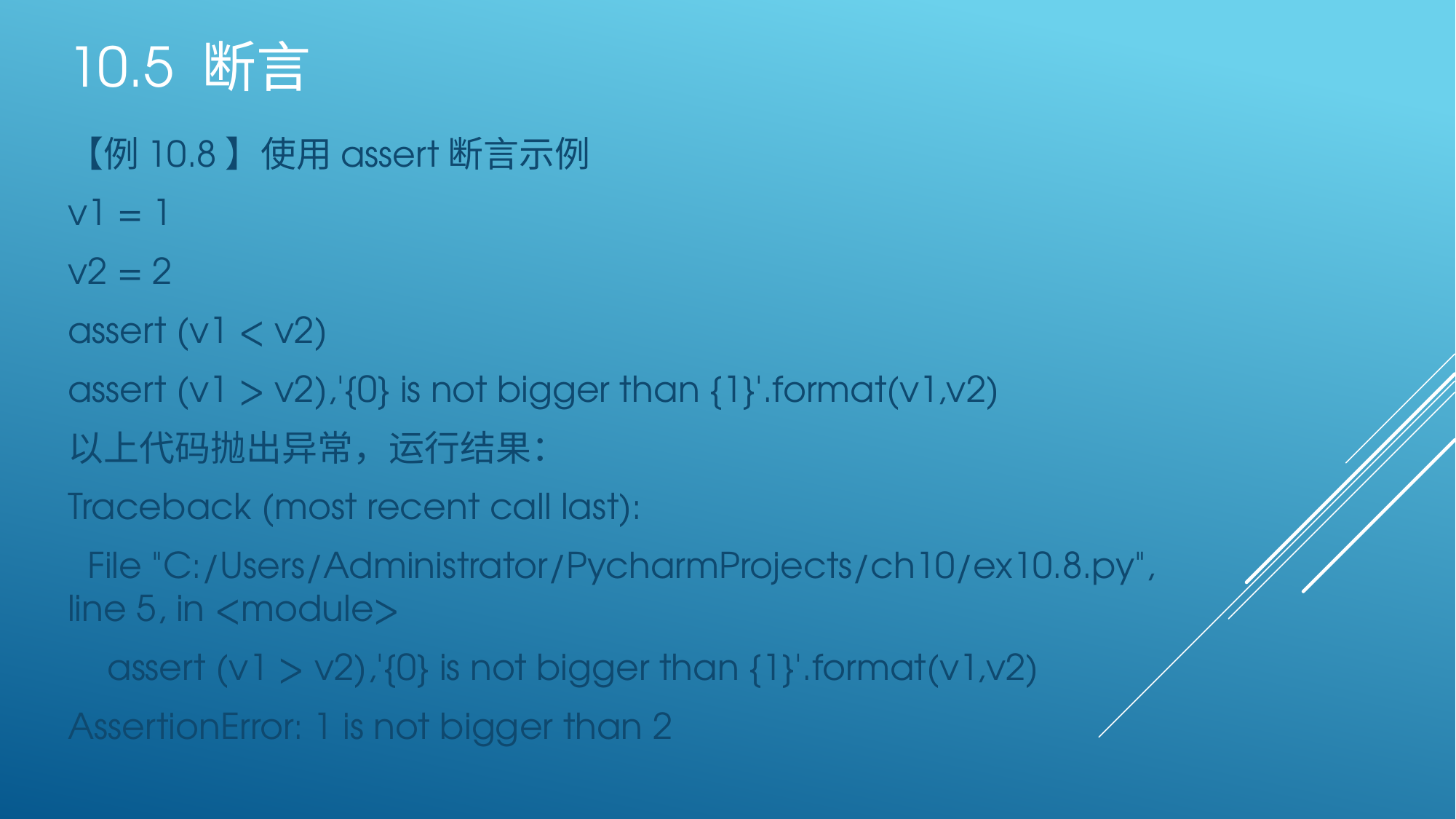

# 10.5 断言
【例10.8】使用assert断言示例
v1 = 1
v2 = 2
assert (v1 < v2)
assert (v1 > v2),'{0} is not bigger than {1}'.format(v1,v2)
以上代码抛出异常，运行结果：
Traceback (most recent call last):
  File "C:/Users/Administrator/PycharmProjects/ch10/ex10.8.py", line 5, in <module>
    assert (v1 > v2),'{0} is not bigger than {1}'.format(v1,v2)
AssertionError: 1 is not bigger than 2